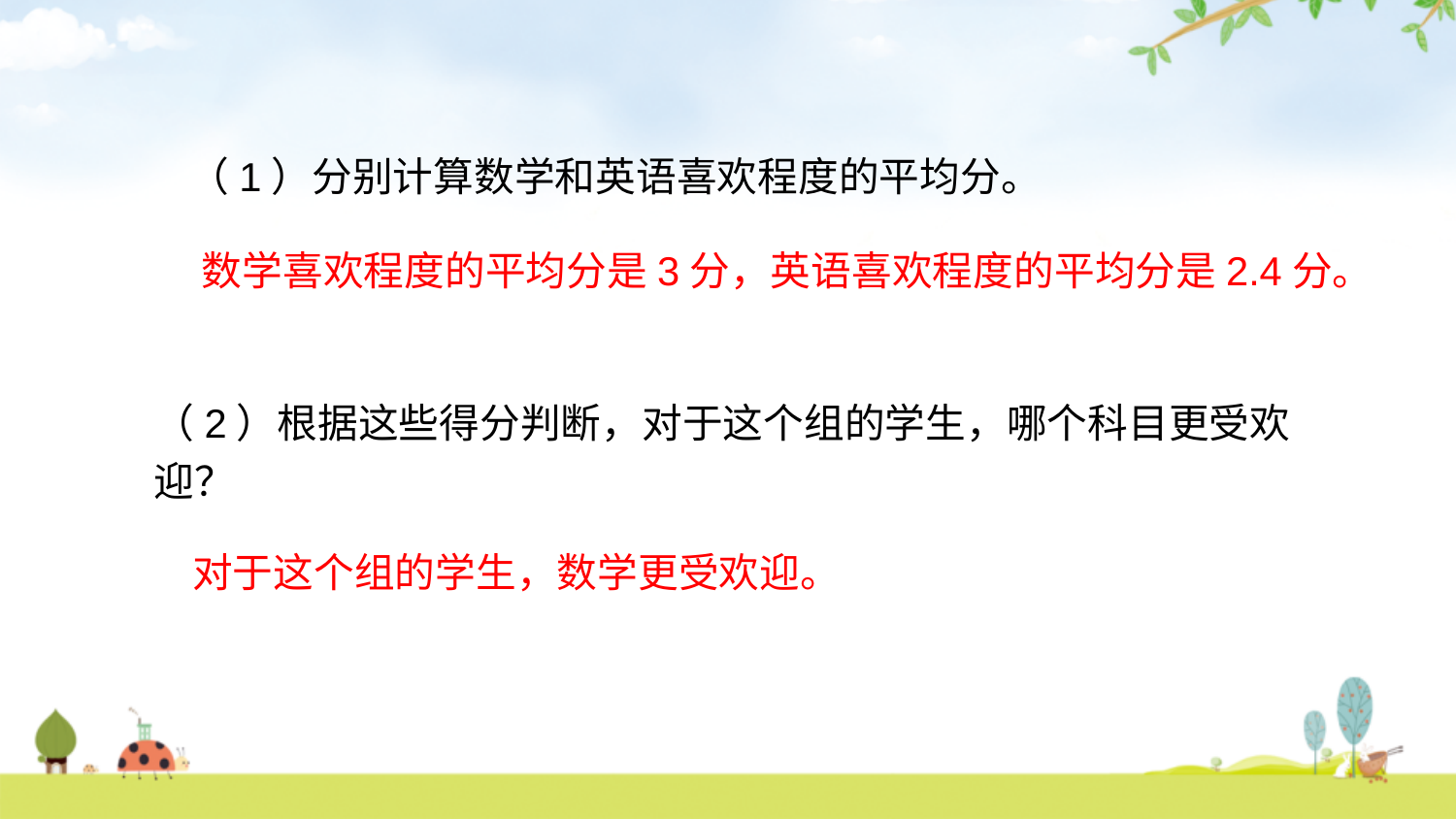

（1）分别计算数学和英语喜欢程度的平均分。
数学喜欢程度的平均分是3分，英语喜欢程度的平均分是2.4分。
（2）根据这些得分判断，对于这个组的学生，哪个科目更受欢迎？
对于这个组的学生，数学更受欢迎。